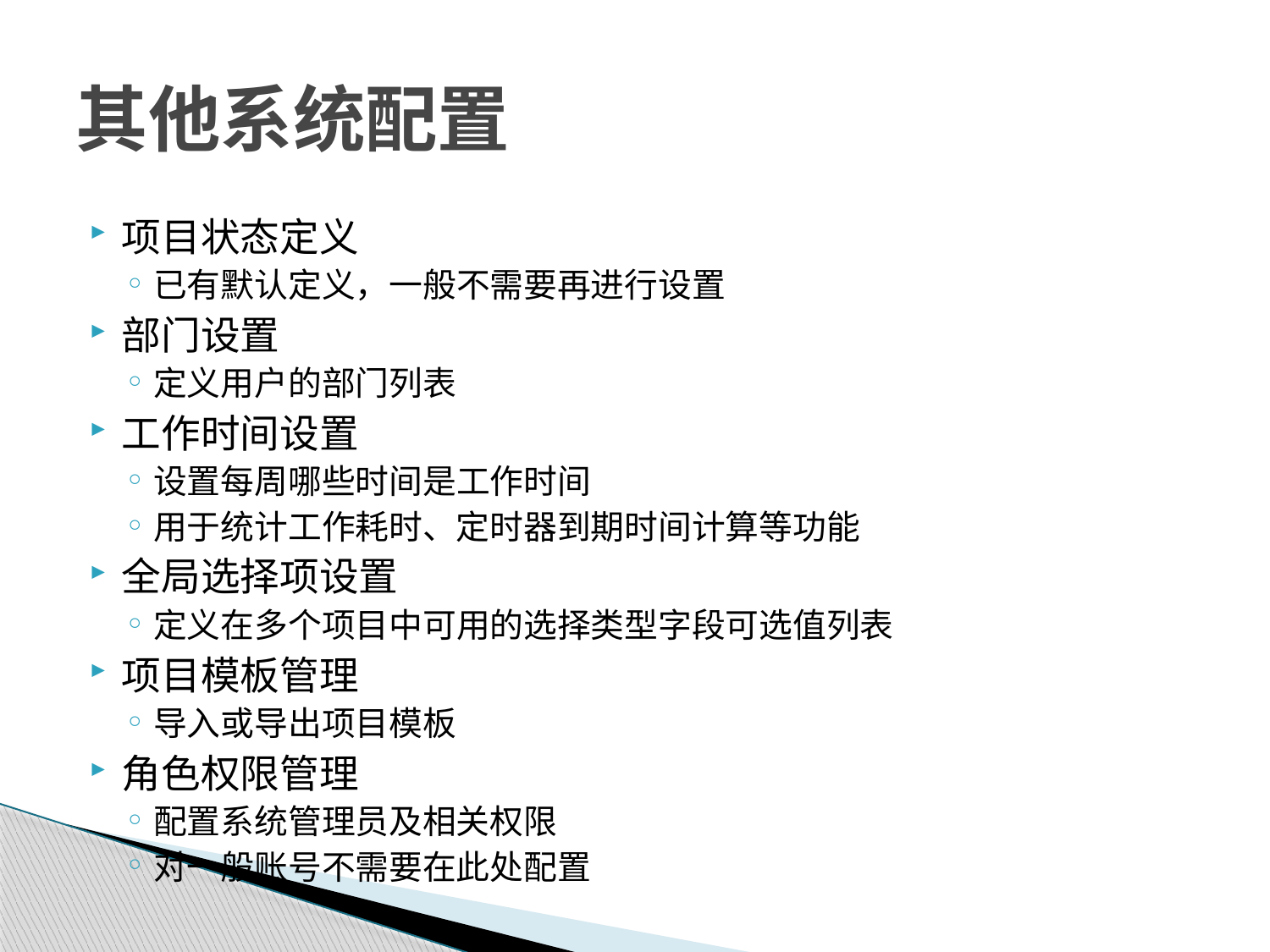

# 其他系统配置
项目状态定义
已有默认定义，一般不需要再进行设置
部门设置
定义用户的部门列表
工作时间设置
设置每周哪些时间是工作时间
用于统计工作耗时、定时器到期时间计算等功能
全局选择项设置
定义在多个项目中可用的选择类型字段可选值列表
项目模板管理
导入或导出项目模板
角色权限管理
配置系统管理员及相关权限
对一般账号不需要在此处配置